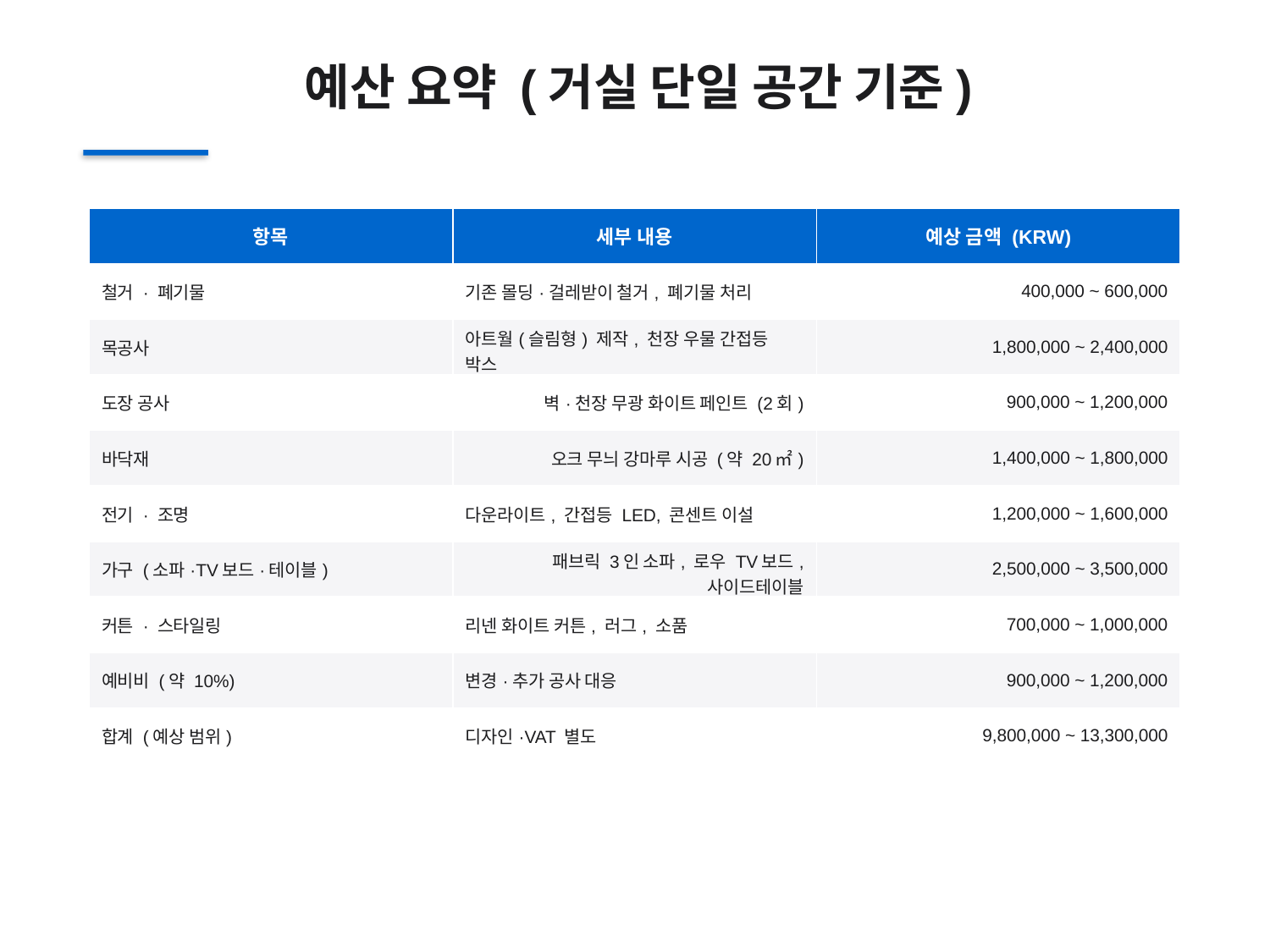

예산 요약 (거실 단일 공간 기준)

| 항목 | 세부 내용 | 예상 금액 (KRW) |
| --- | --- | --- |
| 철거 · 폐기물 | 기존 몰딩·걸레받이 철거, 폐기물 처리 | 400,000 ~ 600,000 |
| 목공사 | 아트월(슬림형) 제작, 천장 우물 간접등 박스 | 1,800,000 ~ 2,400,000 |
| 도장 공사 | 벽·천장 무광 화이트 페인트 (2회) | 900,000 ~ 1,200,000 |
| 바닥재 | 오크 무늬 강마루 시공 (약 20㎡) | 1,400,000 ~ 1,800,000 |
| 전기 · 조명 | 다운라이트, 간접등 LED, 콘센트 이설 | 1,200,000 ~ 1,600,000 |
| 가구 (소파·TV보드·테이블) | 패브릭 3인 소파, 로우 TV보드, 사이드테이블 | 2,500,000 ~ 3,500,000 |
| 커튼 · 스타일링 | 리넨 화이트 커튼, 러그, 소품 | 700,000 ~ 1,000,000 |
| 예비비 (약 10%) | 변경·추가 공사 대응 | 900,000 ~ 1,200,000 |
| 합계 (예상 범위) | 디자인·VAT 별도 | 9,800,000 ~ 13,300,000 |